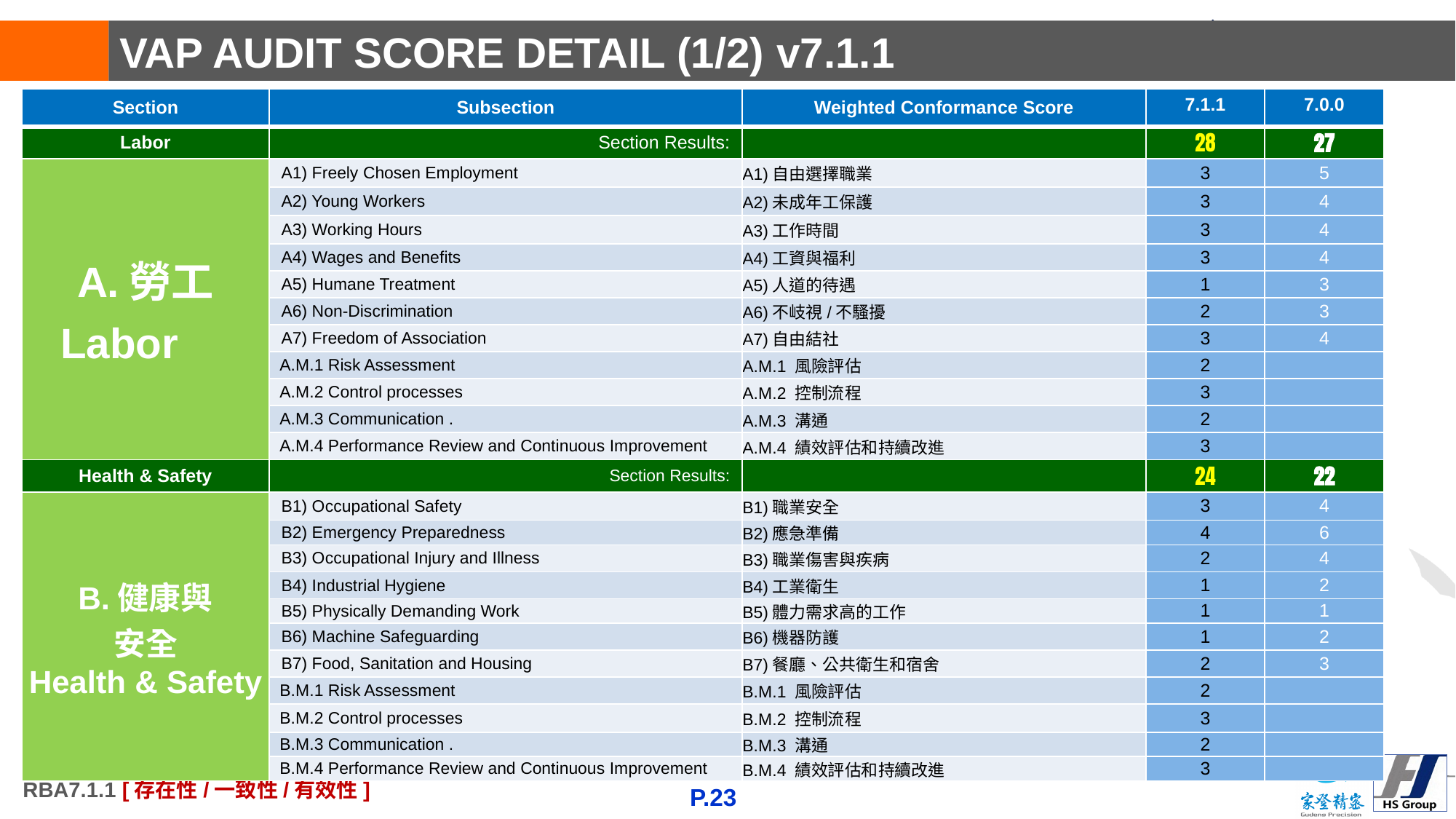

# VAP AUDIT SCORE DETAIL (1/2) v7.1.1
| Section | Subsection | Weighted Conformance Score | 7.1.1 | 7.0.0 |
| --- | --- | --- | --- | --- |
| Labor | Section Results: |  | 28 | 27 |
| A.勞工 Labor | A1) Freely Chosen Employment | A1)自由選擇職業 | 3 | 5 |
|  | A2) Young Workers | A2)未成年工保護 | 3 | 4 |
|  | A3) Working Hours | A3)工作時間 | 3 | 4 |
|  | A4) Wages and Benefits | A4)工資與福利 | 3 | 4 |
|  | A5) Humane Treatment | A5)人道的待遇 | 1 | 3 |
|  | A6) Non-Discrimination | A6)不岐視/不騷擾 | 2 | 3 |
|  | A7) Freedom of Association | A7)自由結社 | 3 | 4 |
|  | A.M.1 Risk Assessment | A.M.1 風險評估 | 2 |  |
|  | A.M.2 Control processes | A.M.2 控制流程 | 3 |  |
|  | A.M.3 Communication . | A.M.3 溝通 | 2 |  |
|  | A.M.4 Performance Review and Continuous Improvement | A.M.4 績效評估和持續改進 | 3 |  |
| Health & Safety | Section Results: |  | 24 | 22 |
| B.健康與 安全 Health & Safety | B1) Occupational Safety | B1)職業安全 | 3 | 4 |
|  | B2) Emergency Preparedness | B2)應急準備 | 4 | 6 |
|  | B3) Occupational Injury and Illness | B3)職業傷害與疾病 | 2 | 4 |
|  | B4) Industrial Hygiene | B4)工業衛生 | 1 | 2 |
|  | B5) Physically Demanding Work | B5)體力需求高的工作 | 1 | 1 |
|  | B6) Machine Safeguarding | B6)機器防護 | 1 | 2 |
|  | B7) Food, Sanitation and Housing | B7)餐廳、公共衛生和宿舍 | 2 | 3 |
|  | B.M.1 Risk Assessment | B.M.1 風險評估 | 2 |  |
|  | B.M.2 Control processes | B.M.2 控制流程 | 3 |  |
|  | B.M.3 Communication . | B.M.3 溝通 | 2 |  |
|  | B.M.4 Performance Review and Continuous Improvement | B.M.4 績效評估和持續改進 | 3 |  |